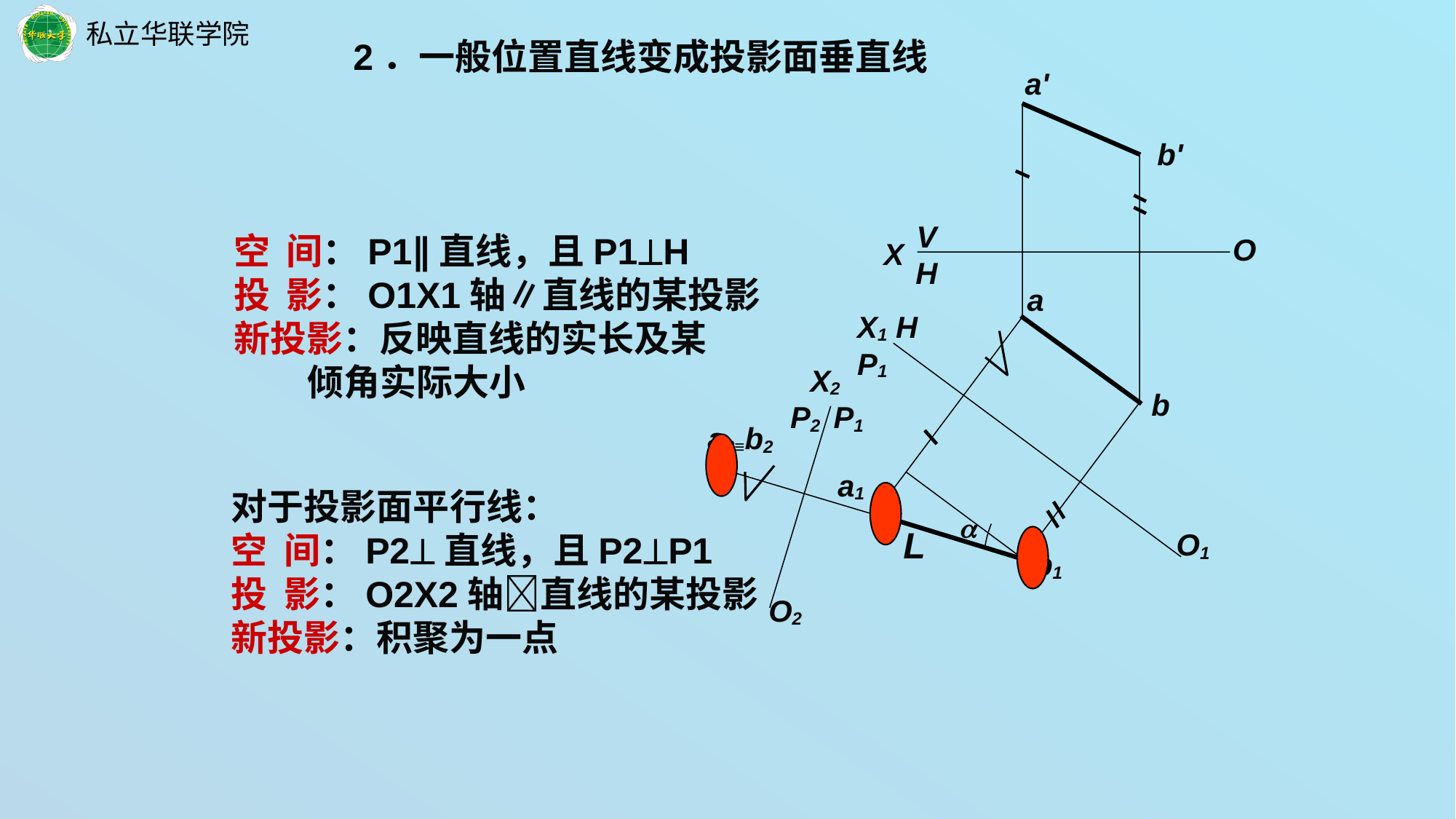

2．一般位置直线变成投影面垂直线
a'

b'

V
H
O
 X

a
X1 H
P1

b

a1

α

L
O1

b1
空  间：P1∥直线，且P1⊥H
投  影：O1X1轴∥直线的某投影
新投影：反映直线的实长及某
        倾角实际大小

X2
P2  P1

a2≡b2

对于投影面平行线：
空  间：P2⊥直线，且P2⊥P1
投  影：O2X2轴⊥直线的某投影
新投影：积聚为一点
O2